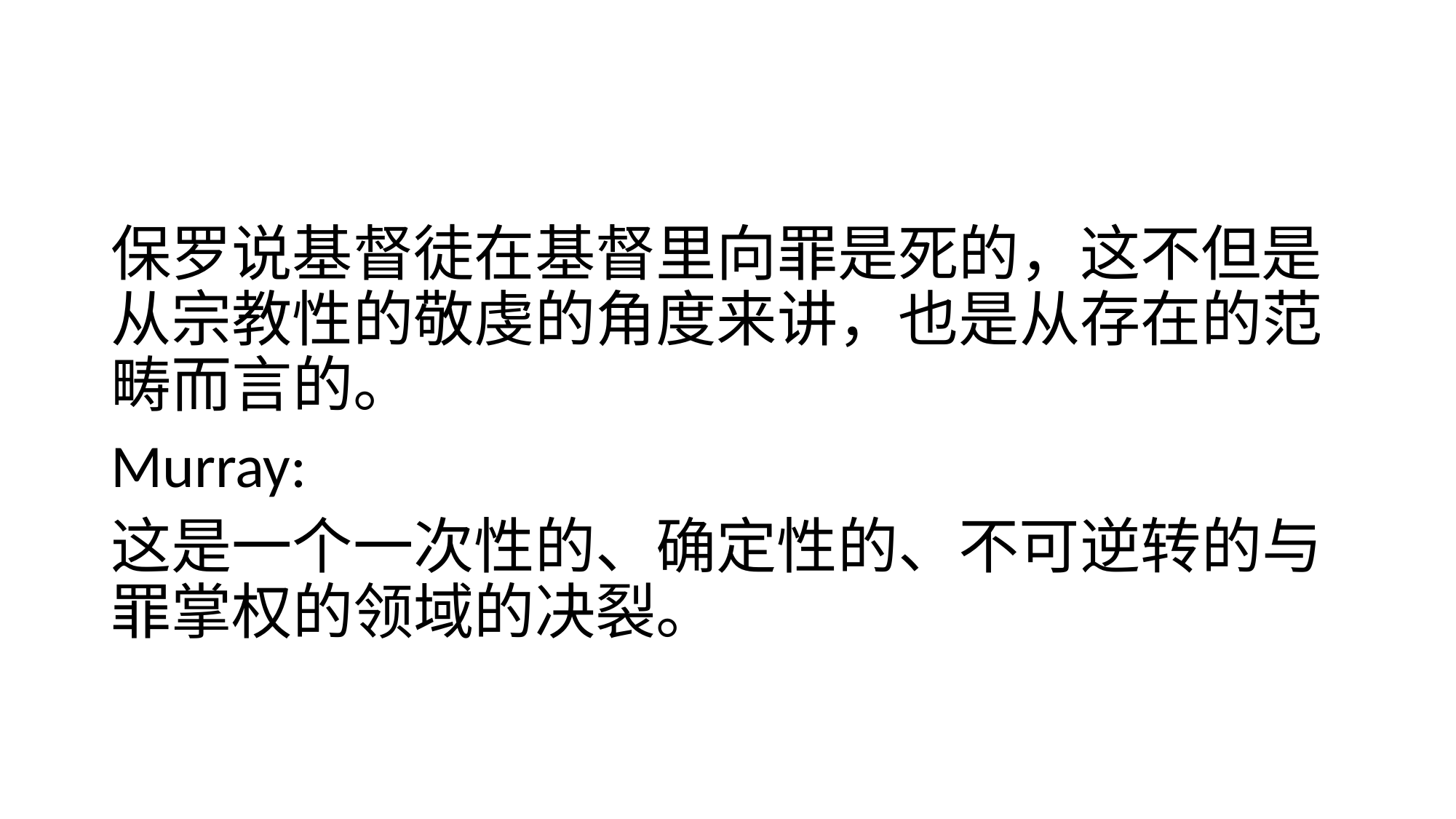

#
保罗说基督徒在基督里向罪是死的，这不但是从宗教性的敬虔的角度来讲，也是从存在的范畴而言的。
Murray:
这是一个一次性的、确定性的、不可逆转的与罪掌权的领域的决裂。